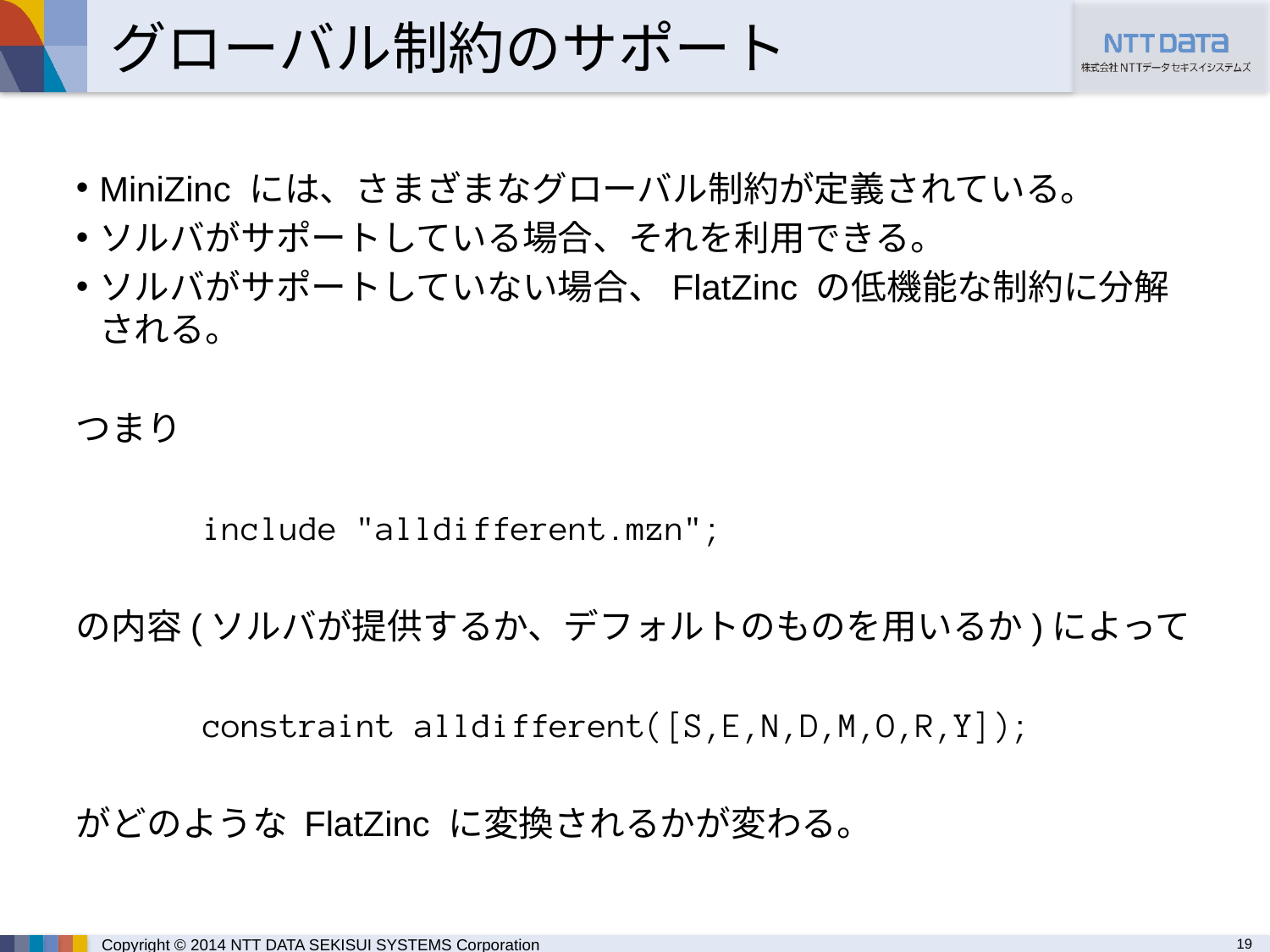

# グローバル制約のサポート
MiniZinc には、さまざまなグローバル制約が定義されている。
ソルバがサポートしている場合、それを利用できる。
ソルバがサポートしていない場合、FlatZinc の低機能な制約に分解される。

つまり

	include "alldifferent.mzn";

の内容(ソルバが提供するか、デフォルトのものを用いるか)によって

	constraint alldifferent([S,E,N,D,M,O,R,Y]);

がどのような FlatZinc に変換されるかが変わる。